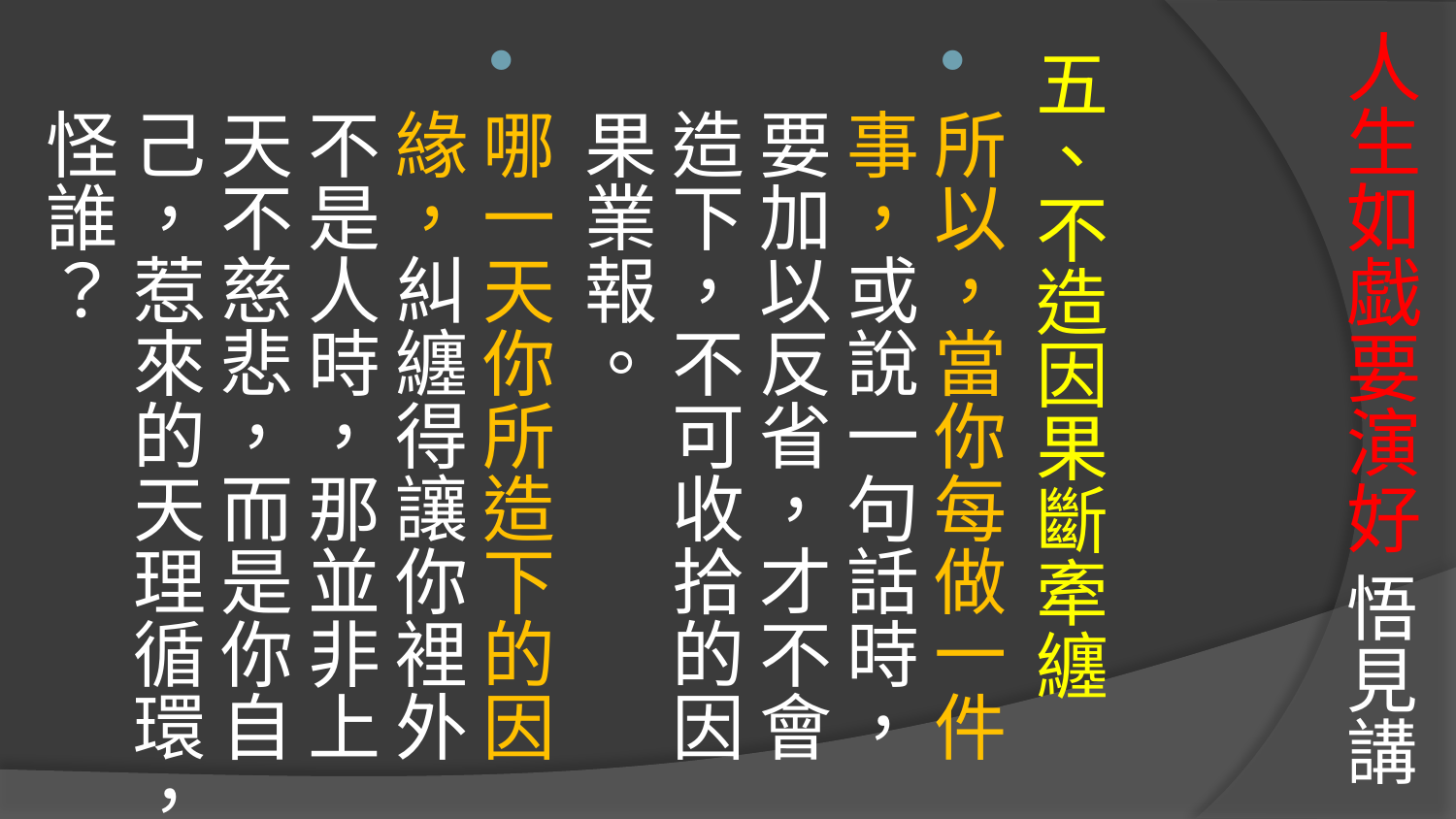

# 人生如戯要演好 悟見講
五、不造因果斷牽纏
所以，當你每做一件事，或說一句話時，要加以反省，才不會造下，不可收拾的因果業報。
哪一天你所造下的因緣，糾纏得讓你裡外不是人時，那並非上天不慈悲，而是你自己，惹來的天理循環，怪誰？